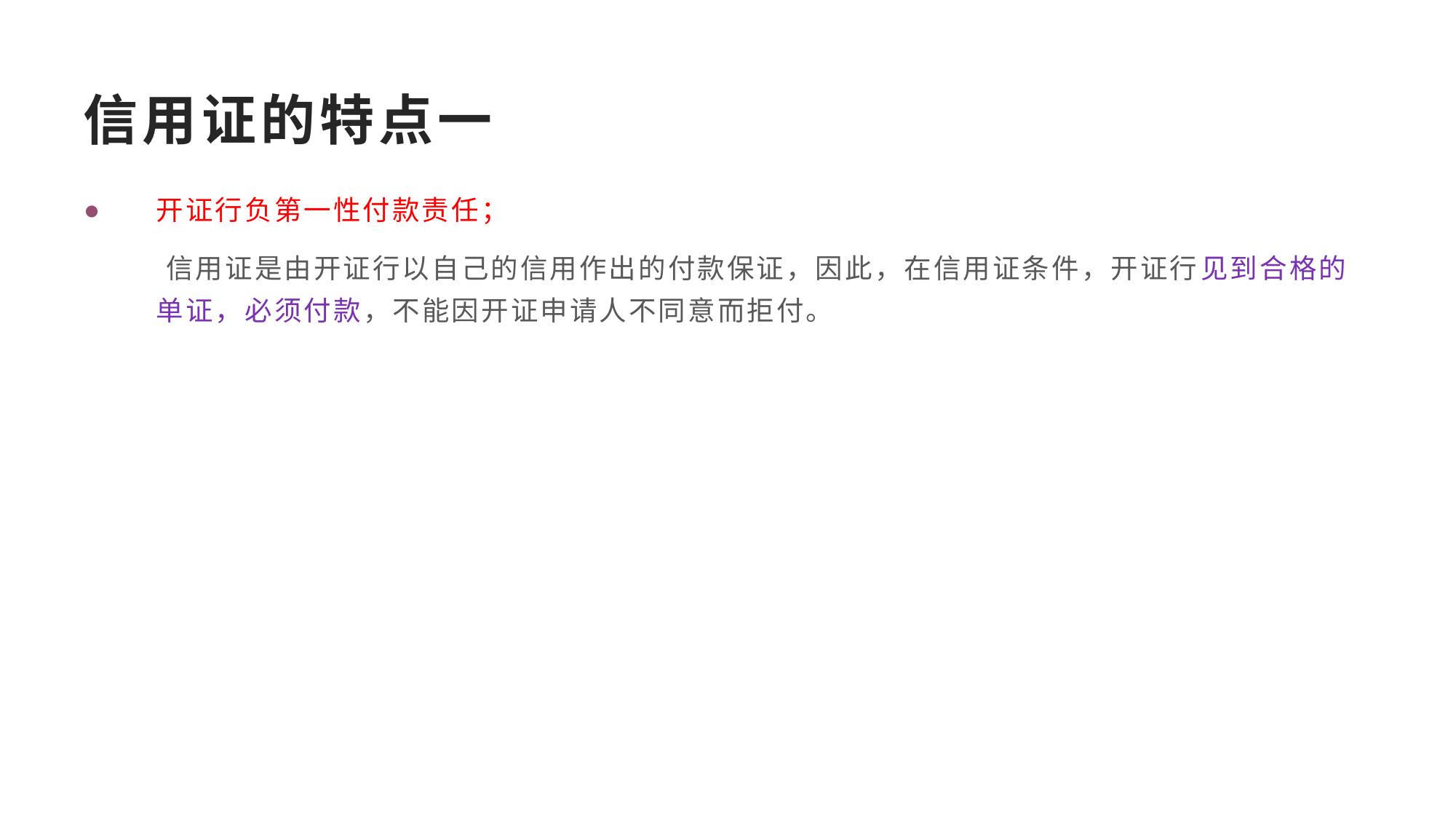

信用证的特点一
开证行负第一性付款责任；
         信用证是由开证行以自己的信用作出的付款保证，因此，在信用证条件，开证行见到合格的单证，必须付款，不能因开证申请人不同意而拒付。